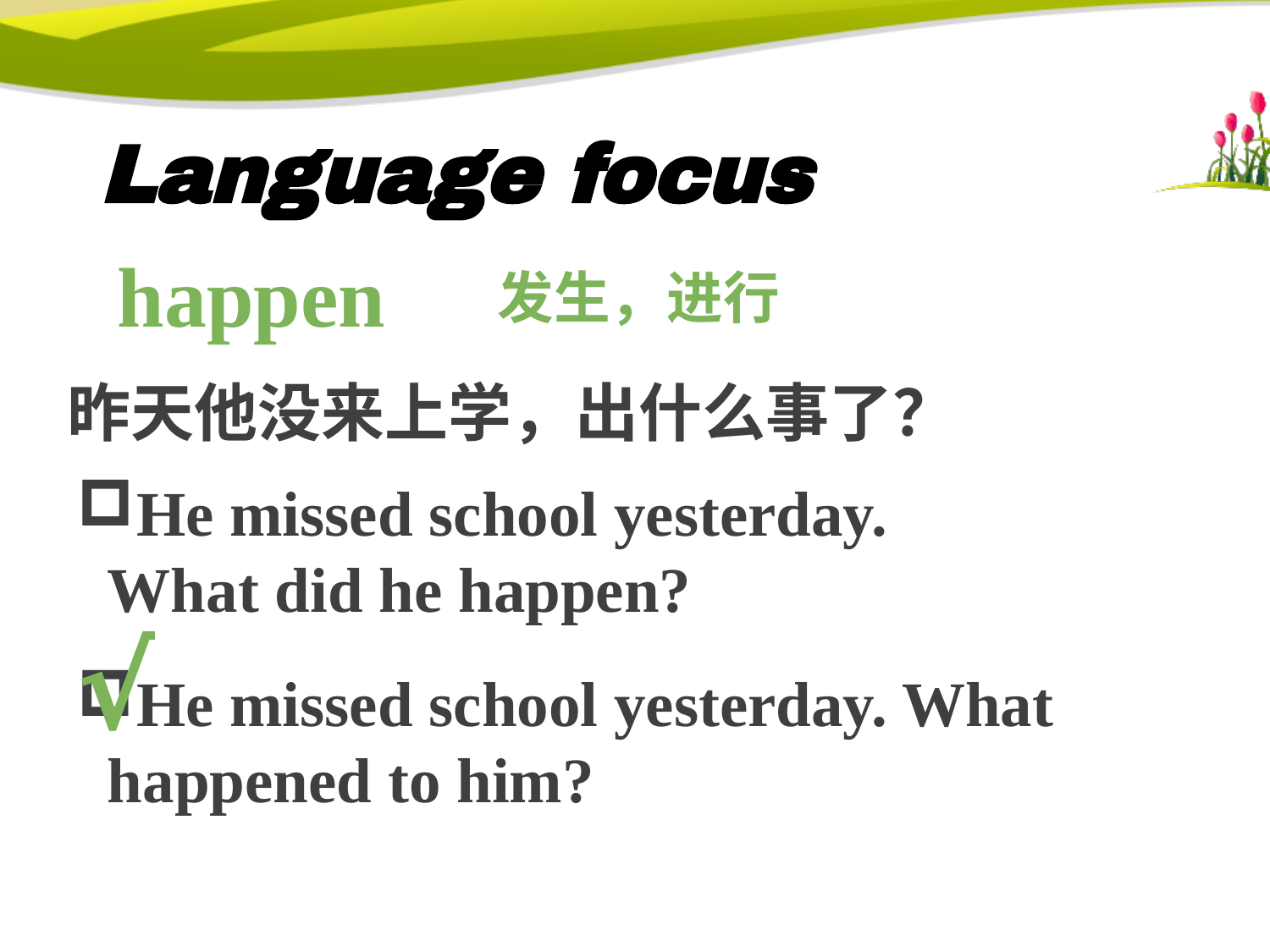

# Language focus
happen
发生，进行
昨天他没来上学，出什么事了？
He missed school yesterday.            What did he happen?
He missed school yesterday. What happened to him?
√